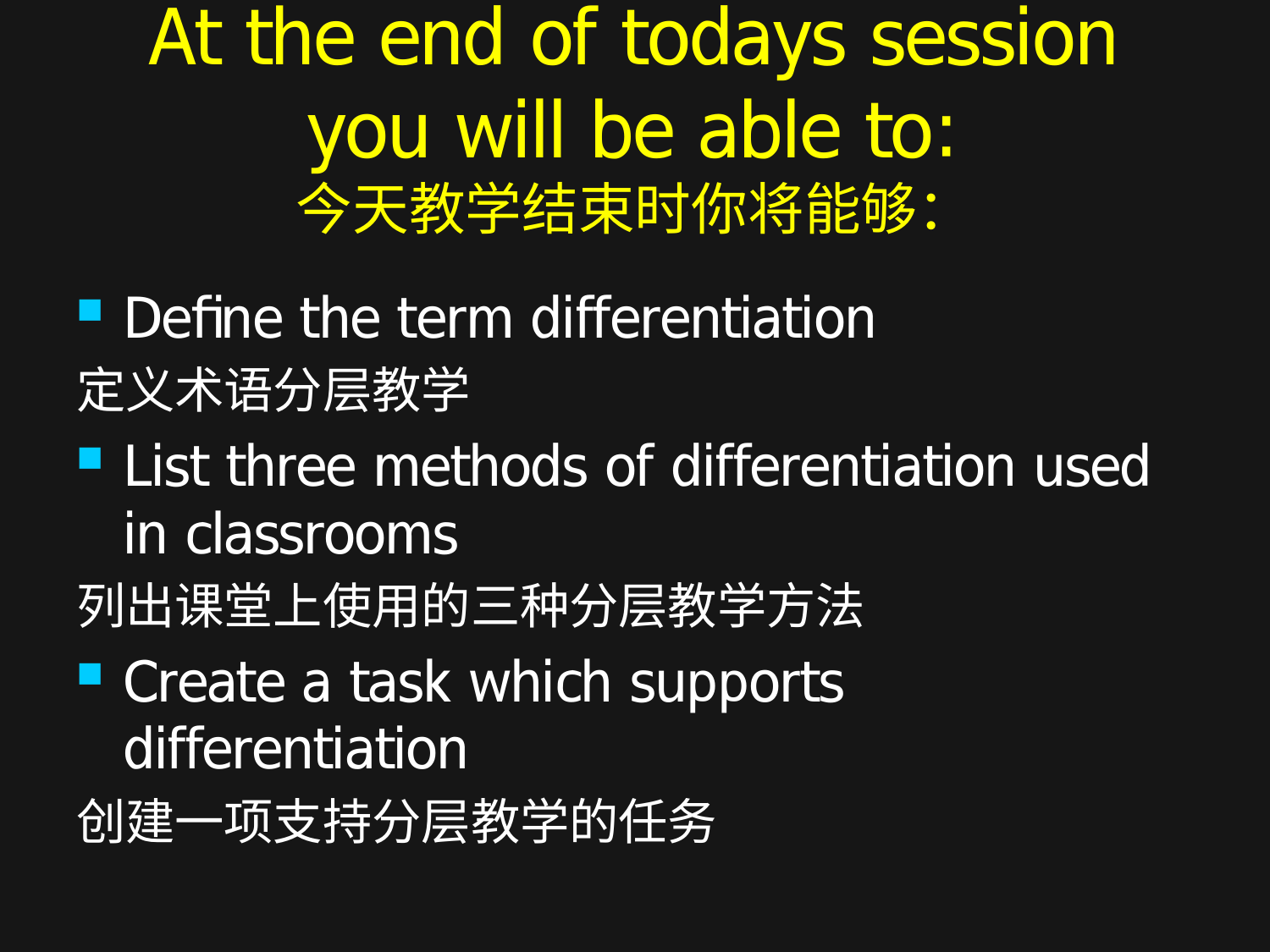

# At the end of todays session you will be able to: 今天教学结束时你将能够：
Define the term differentiation
定义术语分层教学
List three methods of differentiation used in classrooms
列出课堂上使用的三种分层教学方法
Create a task which supports differentiation
创建一项支持分层教学的任务